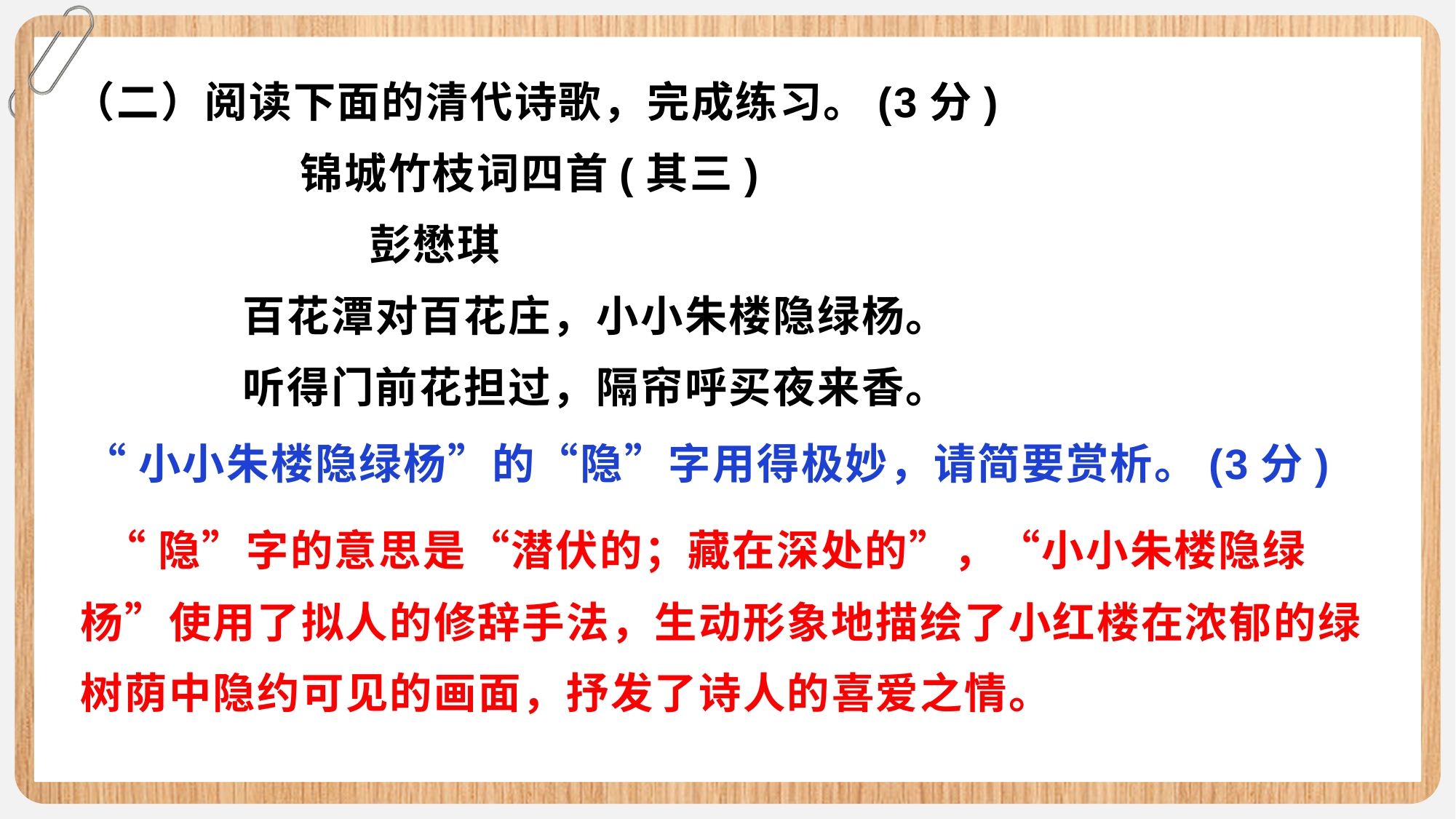

（二）阅读下面的清代诗歌，完成练习。(3分)
                   锦城竹枝词四首(其三)
                         彭懋琪
              百花潭对百花庄，小小朱楼隐绿杨。
              听得门前花担过，隔帘呼买夜来香。
 “小小朱楼隐绿杨”的“隐”字用得极妙，请简要赏析。(3分)
  “隐”字的意思是“潜伏的；藏在深处的”，“小小朱楼隐绿杨”使用了拟人的修辞手法，生动形象地描绘了小红楼在浓郁的绿树荫中隐约可见的画面，抒发了诗人的喜爱之情。